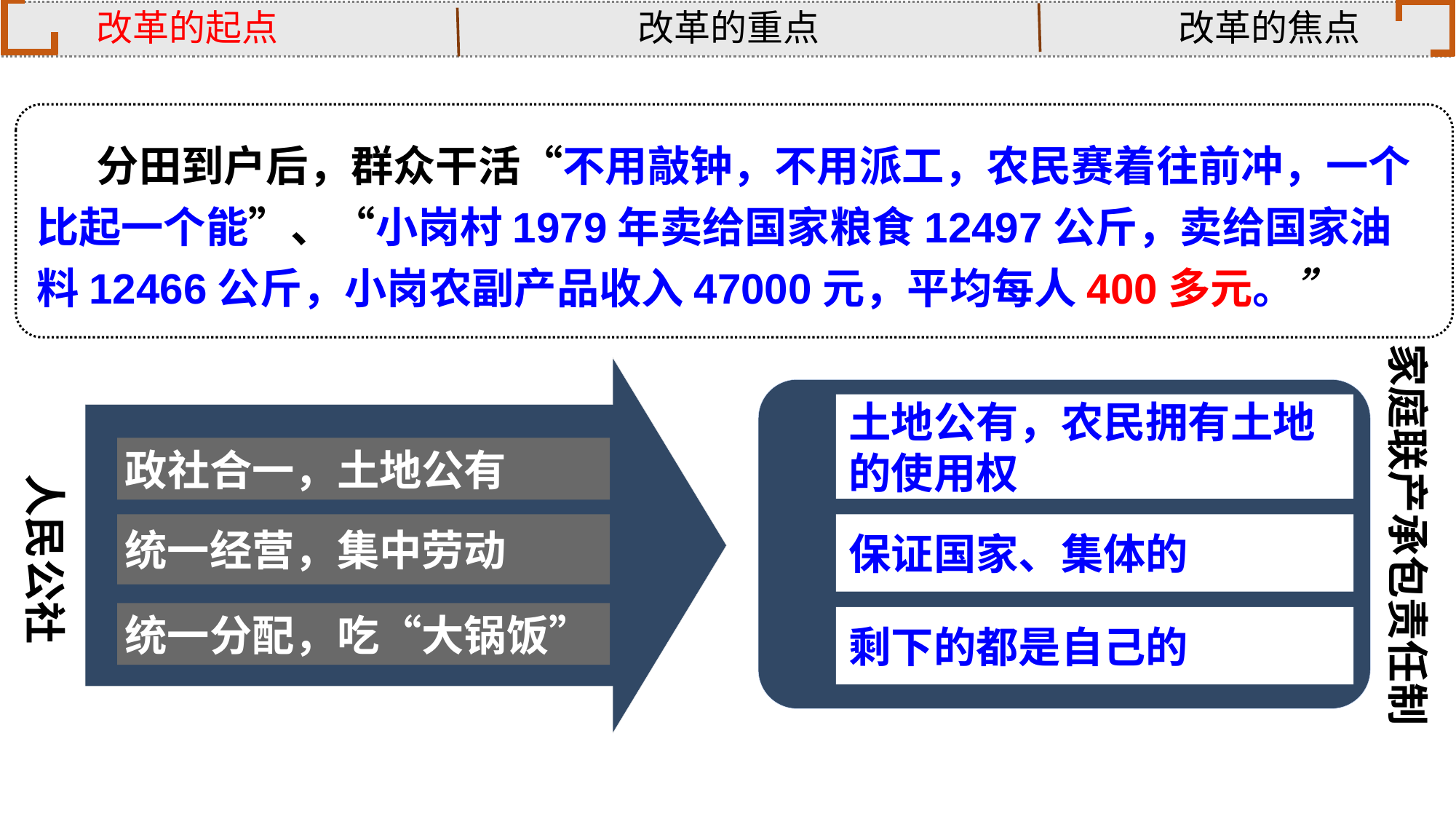

改革的起点
改革的重点
改革的焦点

分田到户后，群众干活“不用敲钟，不用派工，农民赛着往前冲，一个比起一个能”、“小岗村1979年卖给国家粮食12497公斤，卖给国家油料12466公斤，小岗农副产品收入47000元，平均每人400多元。”
家庭联产承包责任制

土地公有，农民拥有土地的使用权
政社合一，土地公有
人民公社
保证国家、集体的
统一经营，集中劳动
统一分配，吃“大锅饭”
剩下的都是自己的
第8课   经济体制改革